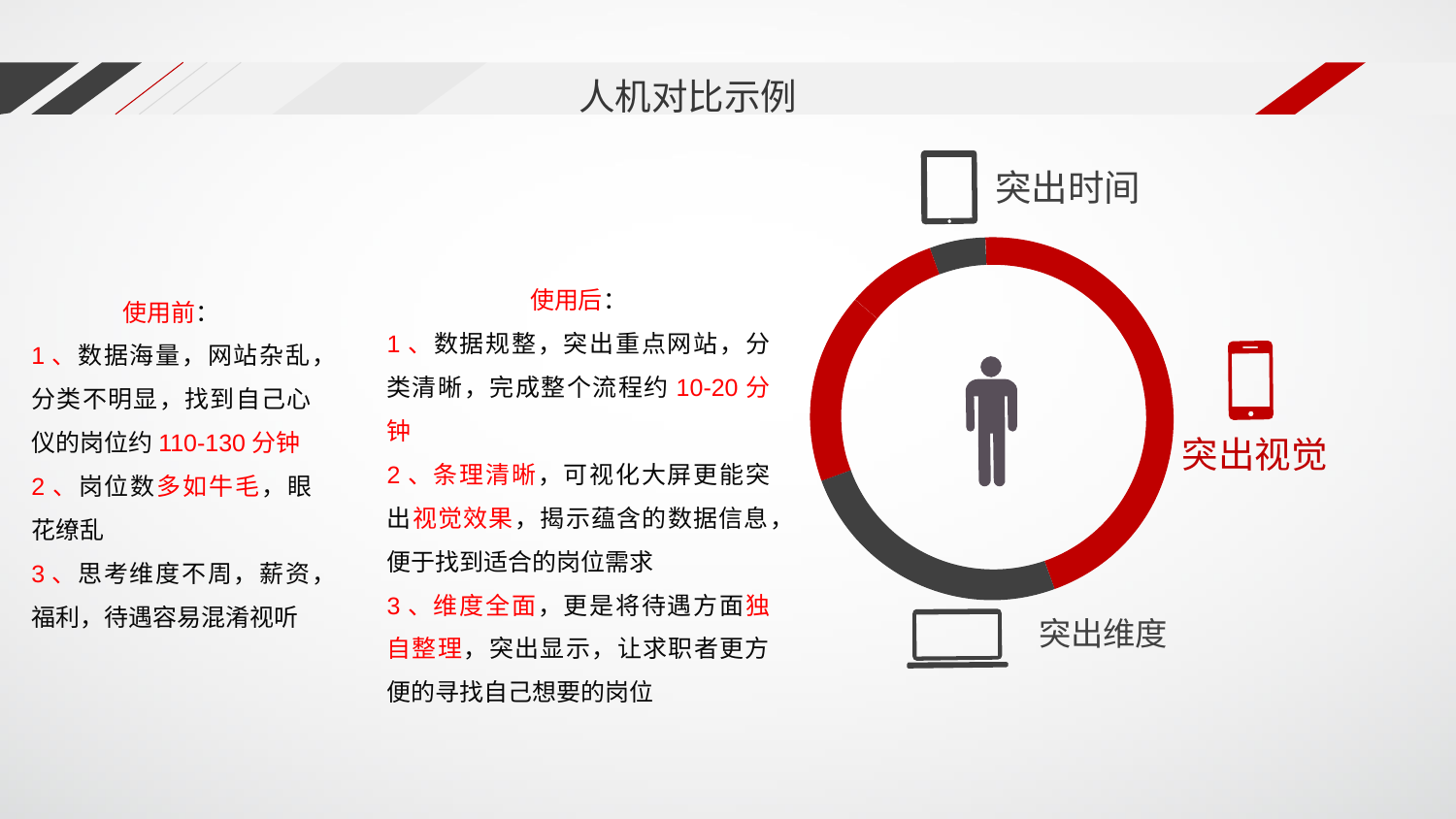

人机对比示例

突出时间

使用后：
1、数据规整，突出重点网站，分类清晰，完成整个流程约10-20分钟
2、条理清晰，可视化大屏更能突出视觉效果，揭示蕴含的数据信息，便于找到适合的岗位需求
3、维度全面，更是将待遇方面独自整理，突出显示，让求职者更方便的寻找自己想要的岗位
使用前：
1、数据海量，网站杂乱，分类不明显，找到自己心仪的岗位约110-130分钟
2、岗位数多如牛毛，眼花缭乱
3、思考维度不周，薪资，福利，待遇容易混淆视听

突出视觉

突出维度